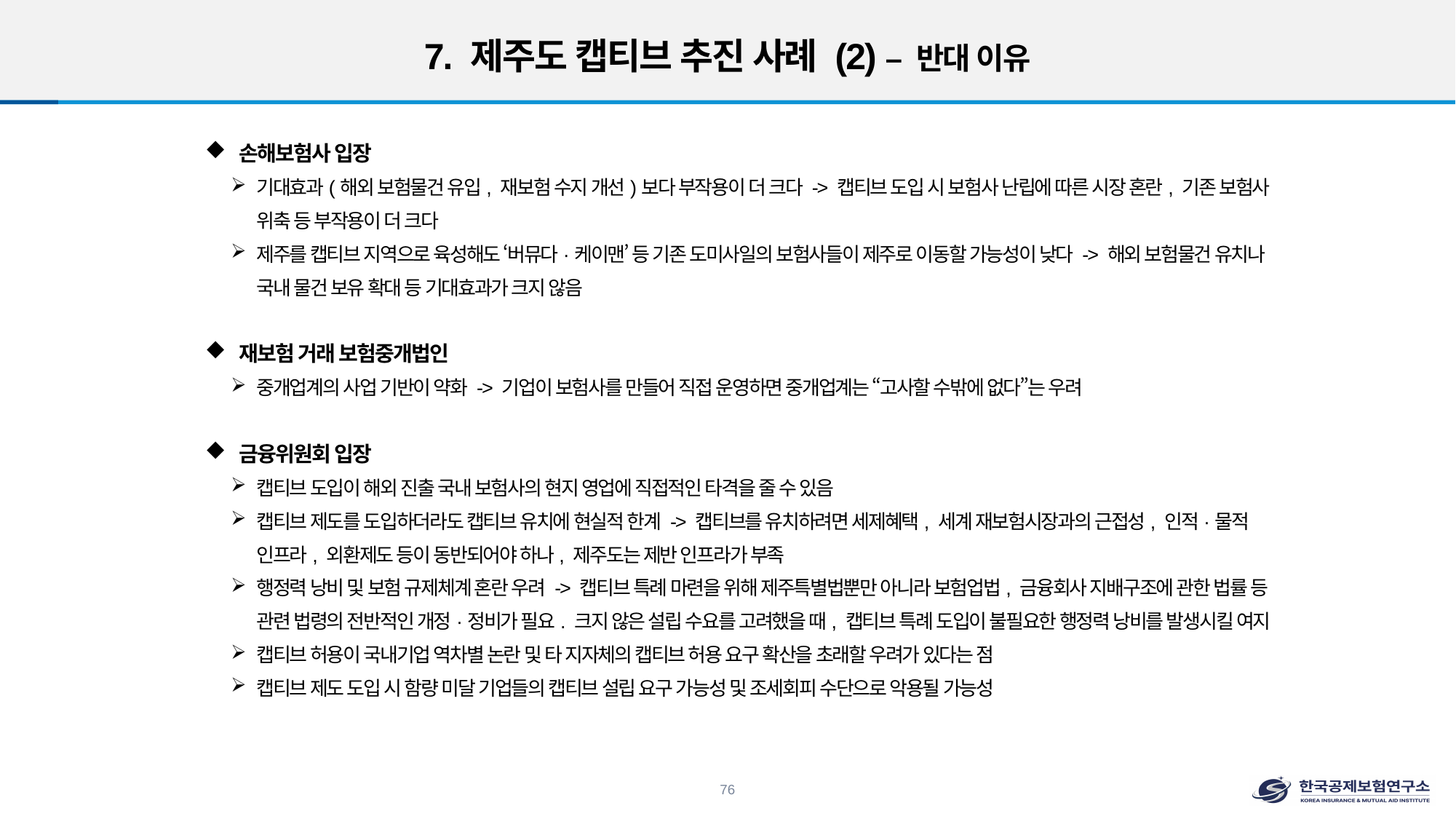

# 7. 제주도 캡티브 추진 사례 (2) – 반대 이유
손해보험사 입장
기대효과(해외 보험물건 유입, 재보험 수지 개선)보다 부작용이 더 크다 -> 캡티브 도입 시 보험사 난립에 따른 시장 혼란, 기존 보험사 위축 등 부작용이 더 크다
제주를 캡티브 지역으로 육성해도 ‘버뮤다·케이맨’ 등 기존 도미사일의 보험사들이 제주로 이동할 가능성이 낮다 -> 해외 보험물건 유치나 국내 물건 보유 확대 등 기대효과가 크지 않음

재보험 거래 보험중개법인
중개업계의 사업 기반이 약화 -> 기업이 보험사를 만들어 직접 운영하면 중개업계는 “고사할 수밖에 없다”는 우려

금융위원회 입장
캡티브 도입이 해외 진출 국내 보험사의 현지 영업에 직접적인 타격을 줄 수 있음
캡티브 제도를 도입하더라도 캡티브 유치에 현실적 한계 -> 캡티브를 유치하려면 세제혜택, 세계 재보험시장과의 근접성, 인적·물적 인프라, 외환제도 등이 동반되어야 하나, 제주도는 제반 인프라가 부족
행정력 낭비 및 보험 규제체계 혼란 우려 -> 캡티브 특례 마련을 위해 제주특별법뿐만 아니라 보험업법, 금융회사 지배구조에 관한 법률 등 관련 법령의 전반적인 개정·정비가 필요. 크지 않은 설립 수요를 고려했을 때, 캡티브 특례 도입이 불필요한 행정력 낭비를 발생시킬 여지
캡티브 허용이 국내기업 역차별 논란 및 타 지자체의 캡티브 허용 요구 확산을 초래할 우려가 있다는 점
캡티브 제도 도입 시 함량 미달 기업들의 캡티브 설립 요구 가능성 및 조세회피 수단으로 악용될 가능성
76